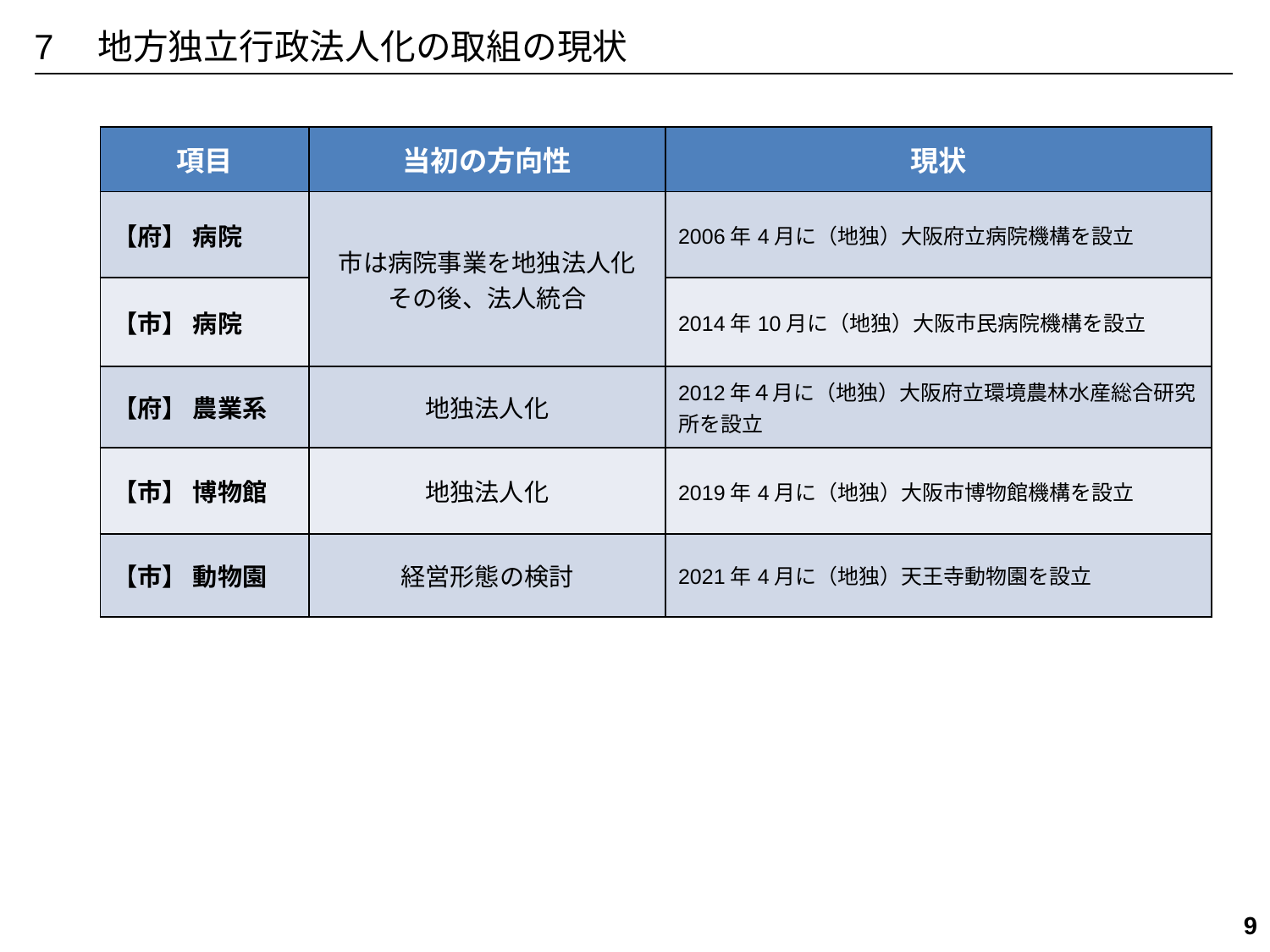

7　地方独立行政法人化の取組の現状
| 項目 | 当初の方向性 | 現状 |
| --- | --- | --- |
| 【府】 病院 | 市は病院事業を地独法人化 その後、法人統合 | 2006年4月に（地独）大阪府立病院機構を設立 |
| 【市】 病院 |  | 2014年10月に（地独）大阪市民病院機構を設立 |
| 【府】 農業系 | 地独法人化 | 2012年４月に（地独）大阪府立環境農林水産総合研究所を設立 |
| 【市】 博物館 | 地独法人化 | 2019年4月に（地独）大阪市博物館機構を設立 |
| 【市】 動物園 | 経営形態の検討 | 2021年4月に（地独）天王寺動物園を設立 |
9